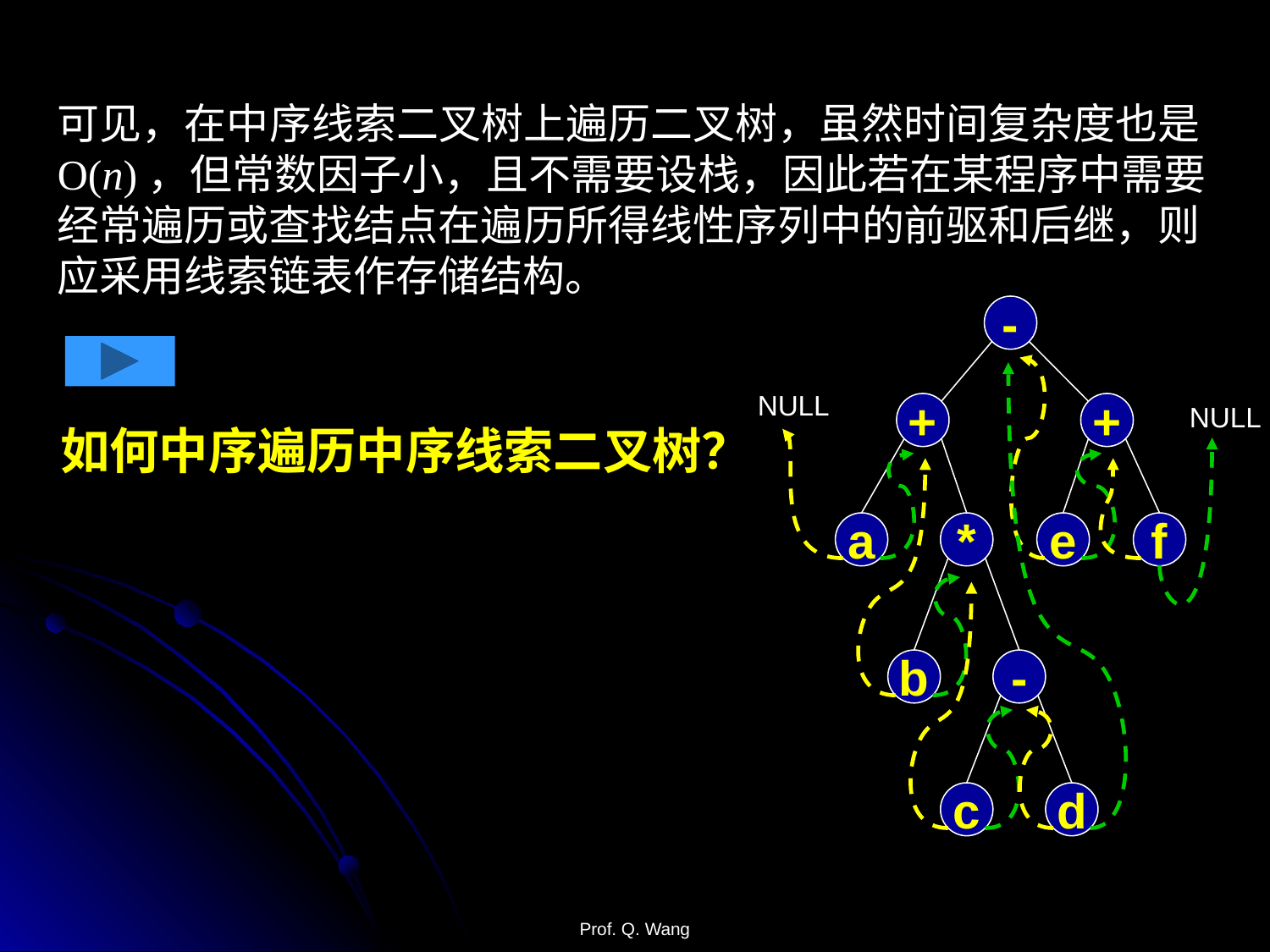

可见，在中序线索二叉树上遍历二叉树，虽然时间复杂度也是O(n)，但常数因子小，且不需要设栈，因此若在某程序中需要经常遍历或查找结点在遍历所得线性序列中的前驱和后继，则应采用线索链表作存储结构。
-

NULL
+
+
NULL

a
*
e
f

b
-

c
d

如何中序遍历中序线索二叉树？

Prof. Q. Wang